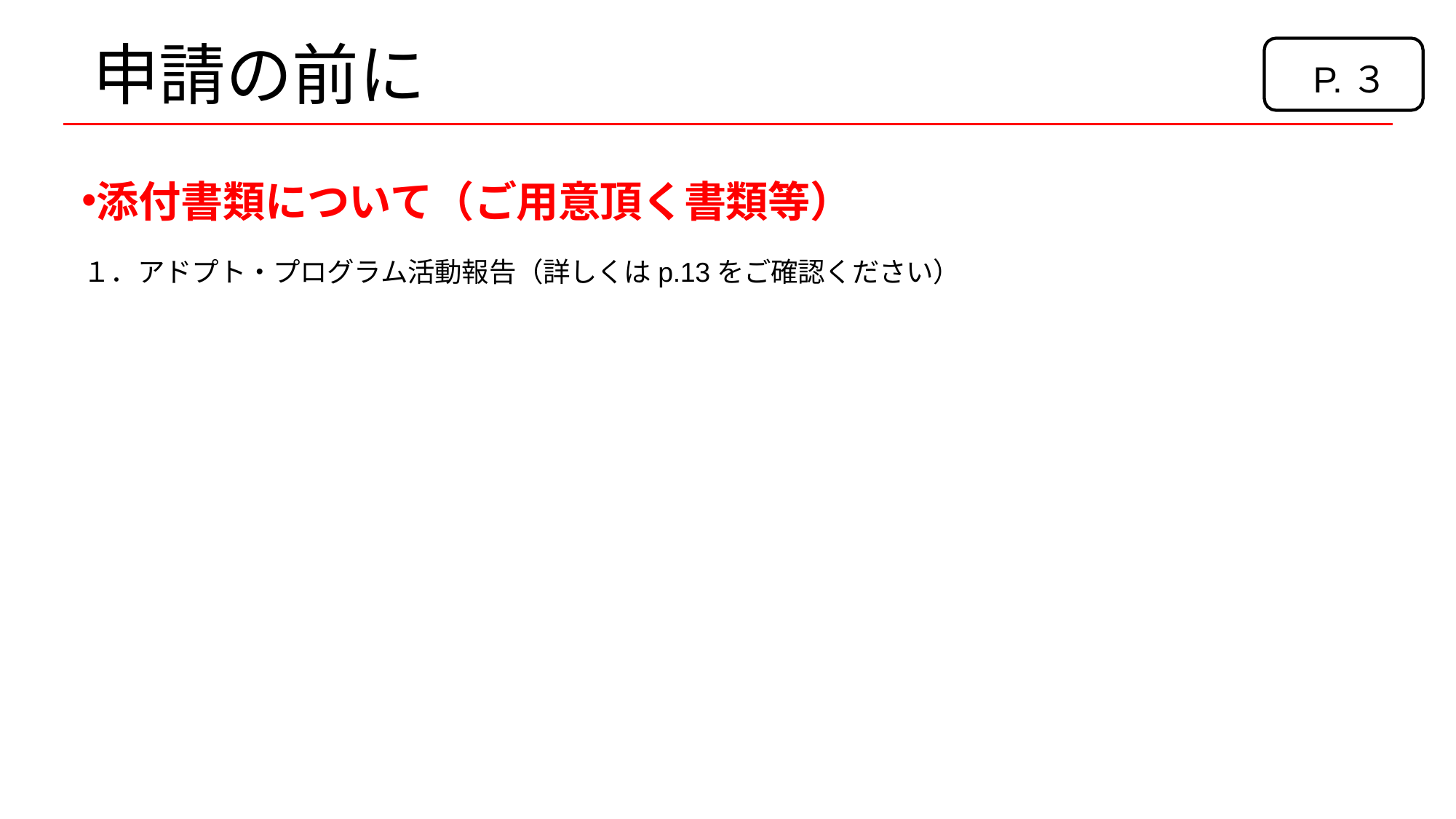

# 申請の前に

P.３

添付書類について（ご用意頂く書類等）
１．アドプト・プログラム活動報告（詳しくはp.13をご確認ください）